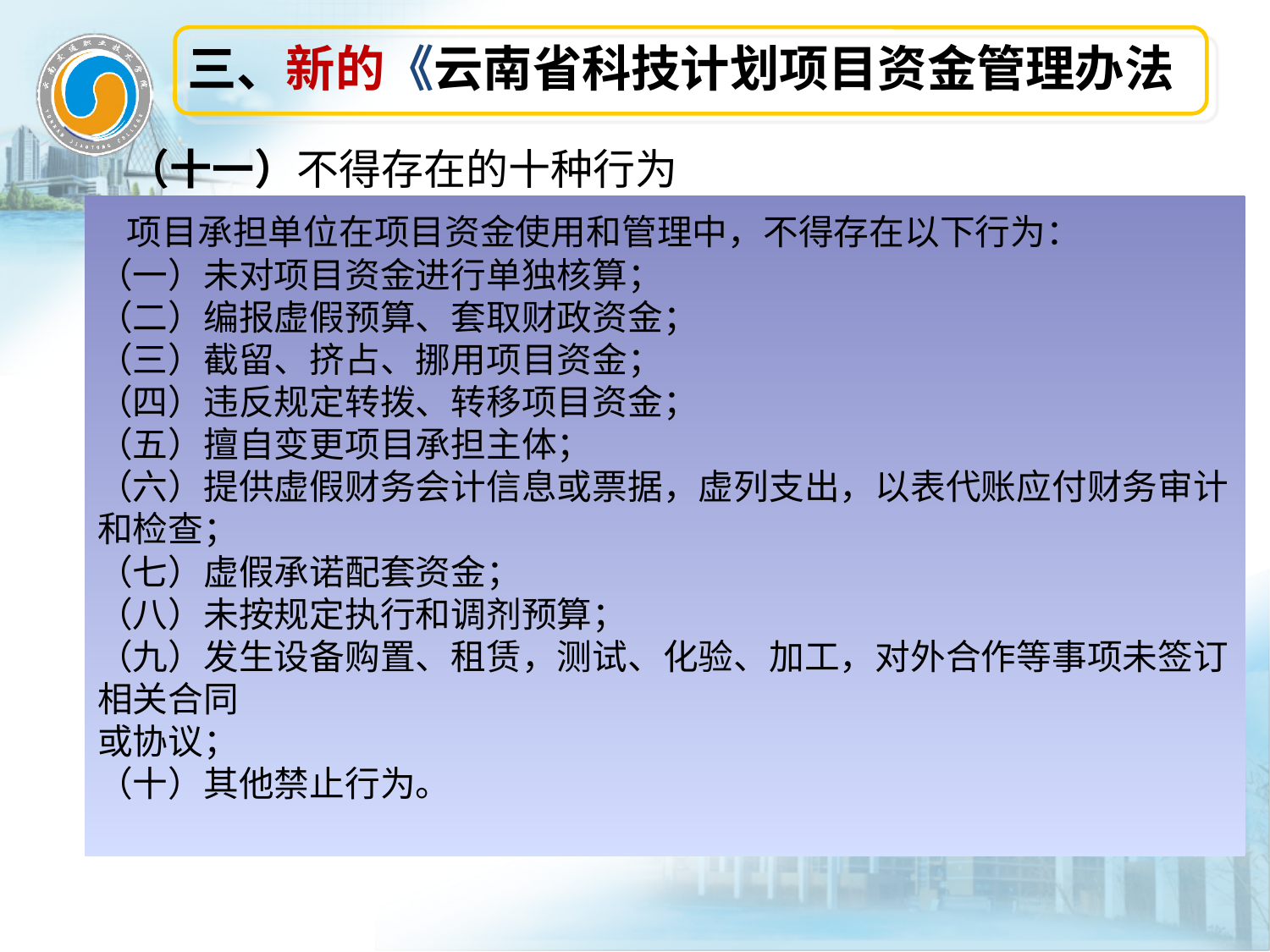

三、新的《云南省科技计划项目资金管理办法

（十一）不得存在的十种行为
  项目承担单位在项目资金使用和管理中，不得存在以下行为：
（一）未对项目资金进行单独核算；
（二）编报虚假预算、套取财政资金；
（三）截留、挤占、挪用项目资金；
（四）违反规定转拨、转移项目资金；
（五）擅自变更项目承担主体；
（六）提供虚假财务会计信息或票据，虚列支出，以表代账应付财务审计和检查；
（七）虚假承诺配套资金；
（八）未按规定执行和调剂预算；
（九）发生设备购置、租赁，测试、化验、加工，对外合作等事项未签订相关合同
或协议；
（十）其他禁止行为。